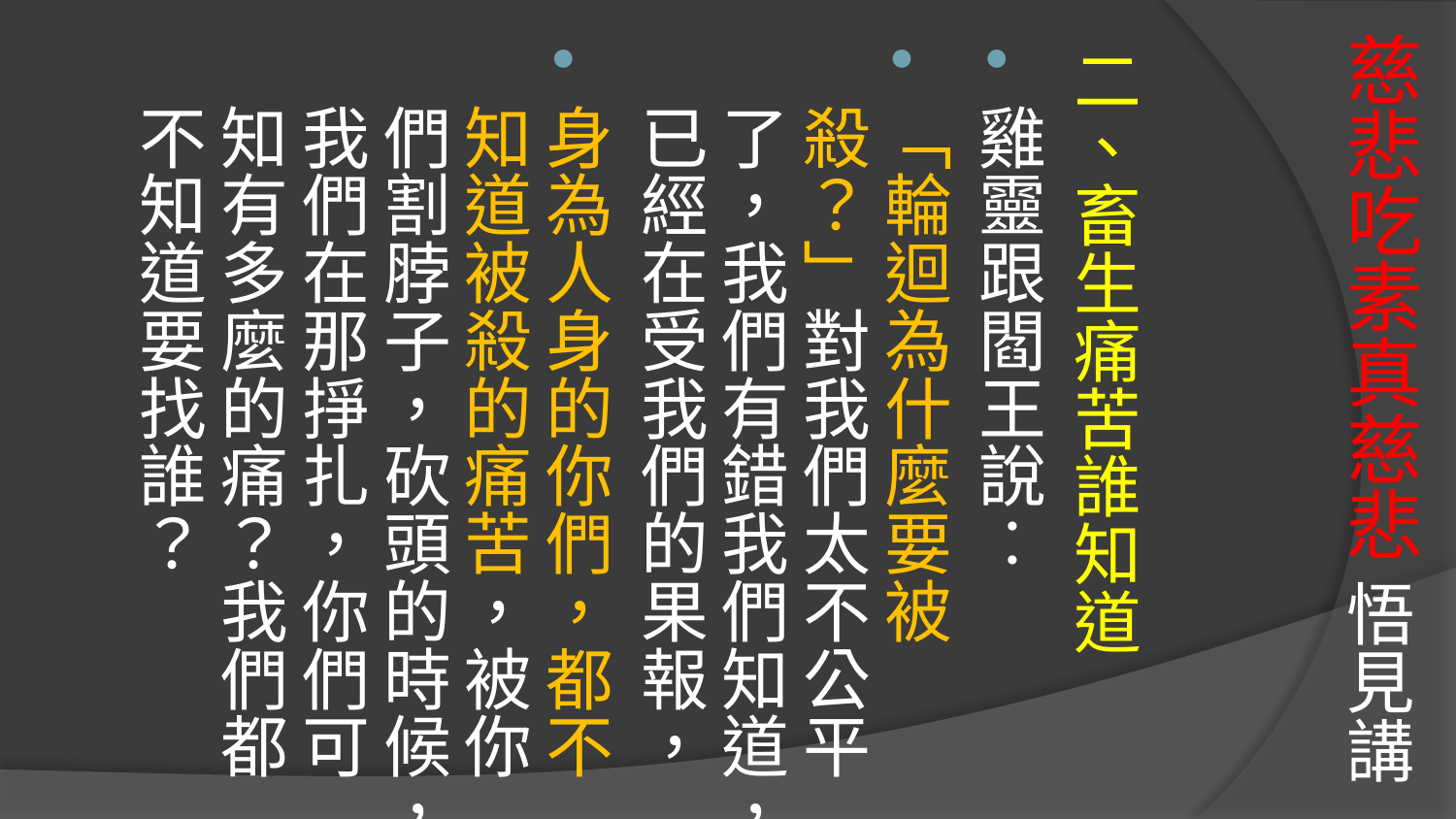

# 慈悲吃素真慈悲 悟見講
二、畜生痛苦誰知道
雞靈跟閻王說︰
「輪迴為什麼要被殺？」對我們太不公平了，我們有錯我們知道，已經在受我們的果報，
身為人身的你們，都不知道被殺的痛苦，被你們割脖子，砍頭的時候，我們在那掙扎，你們可知有多麼的痛？我們都不知道要找誰？